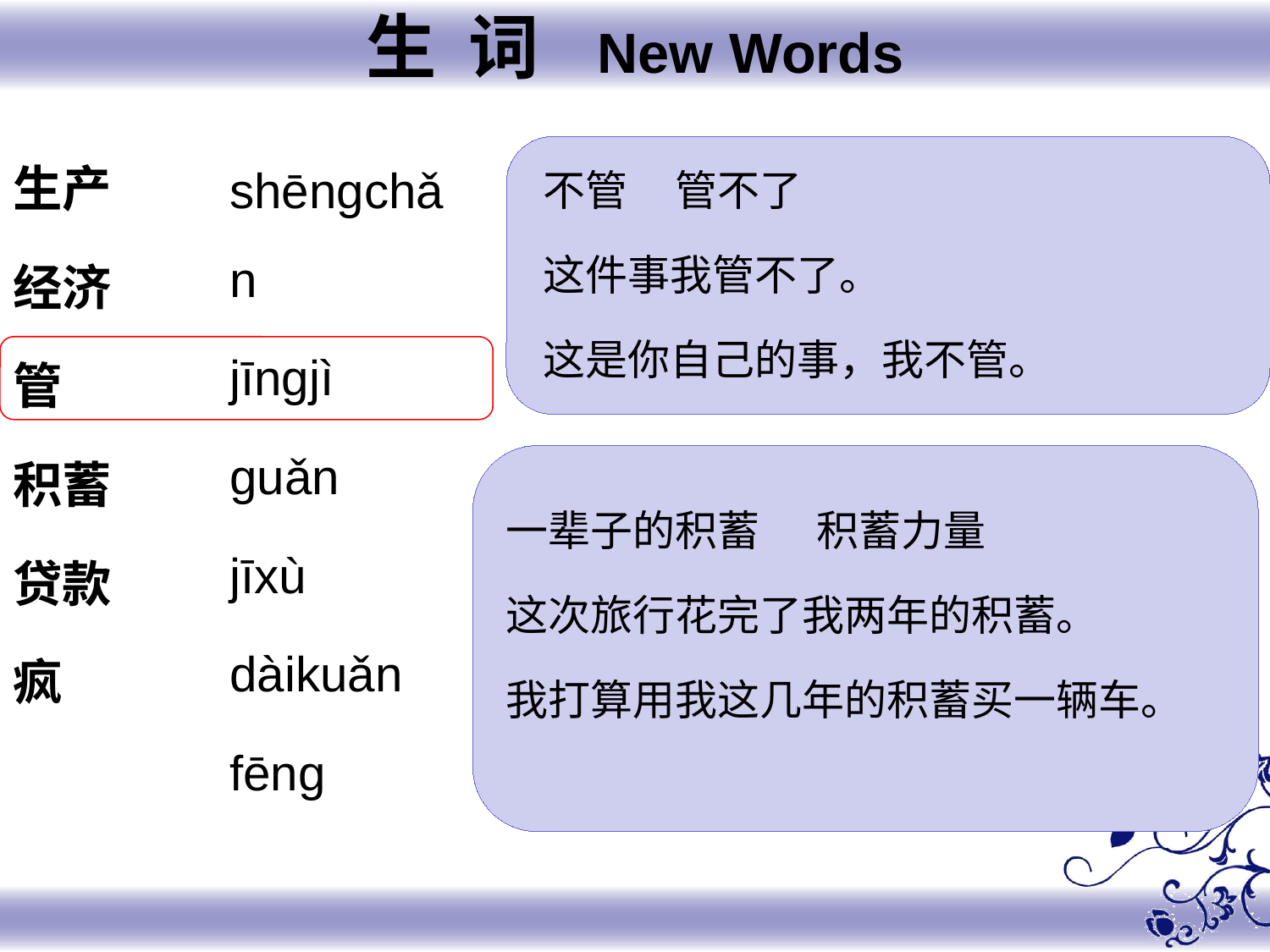

生  词   New Words
生产
经济
管
积蓄
贷款
疯

shēngchǎn
jīngjì
guǎn
jīxù
dàikuǎn
fēng
不管     管不了
这件事我管不了。
这是你自己的事，我不管。

一辈子的积蓄      积蓄力量
这次旅行花完了我两年的积蓄。
我打算用我这几年的积蓄买一辆车。